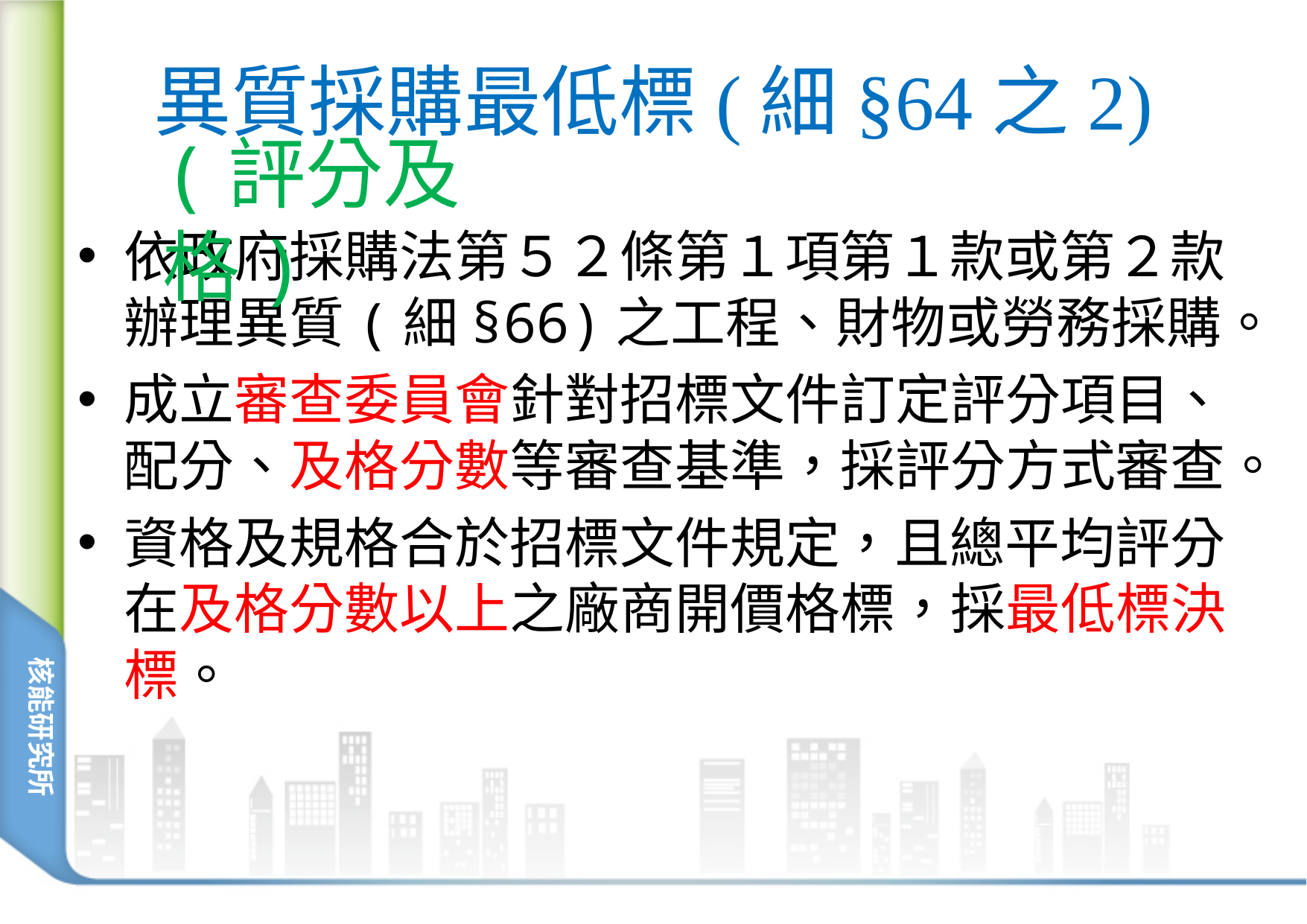

# 異質採購最低標(細§64之2)
(評分及格)
依政府採購法第５２條第１項第１款或第２款辦理異質(細§66)之工程、財物或勞務採購。
成立審查委員會針對招標文件訂定評分項目、配分、及格分數等審查基準，採評分方式審查。
資格及規格合於招標文件規定，且總平均評分在及格分數以上之廠商開價格標，採最低標決標。